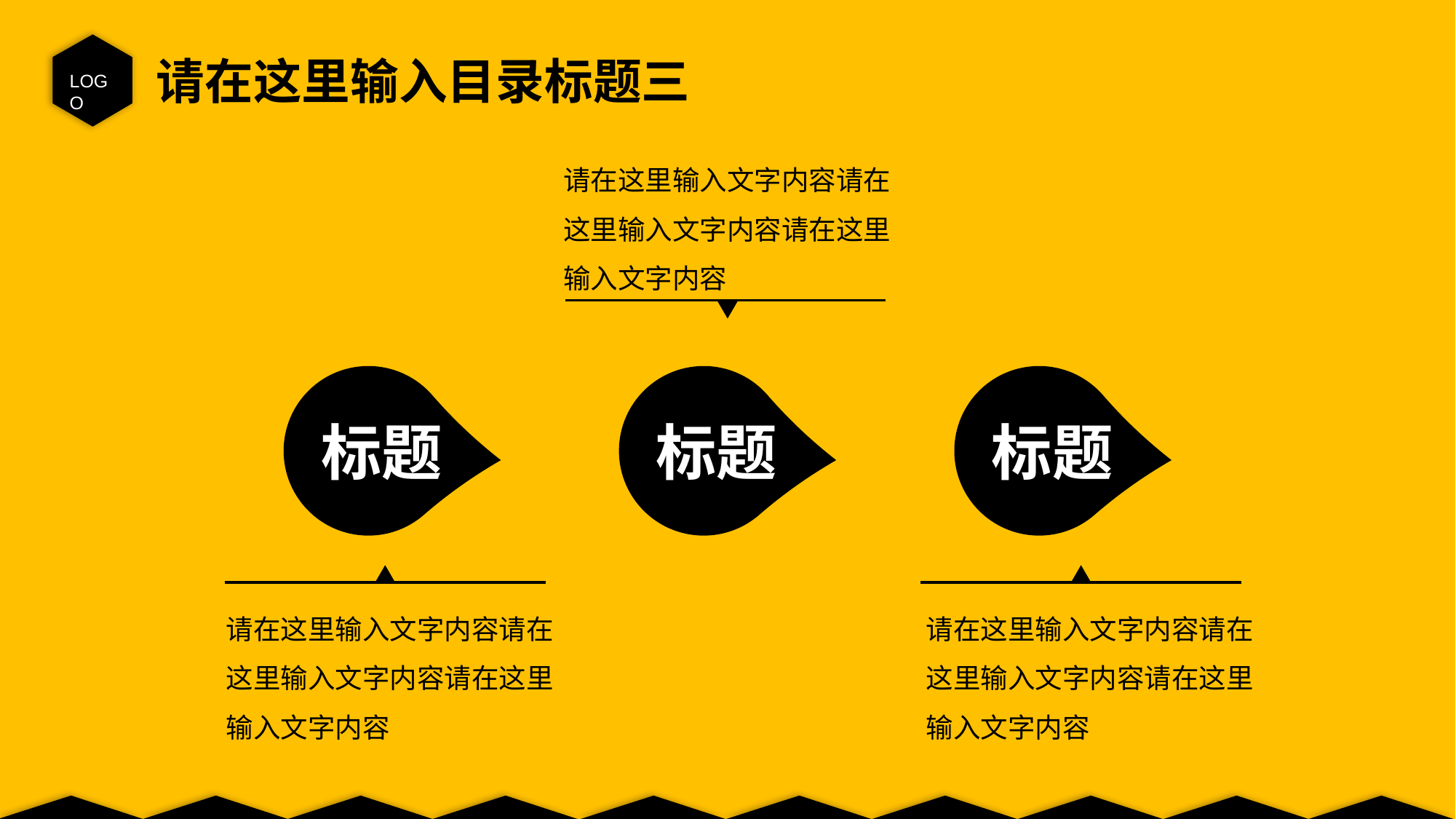

LOGO
请在这里输入目录标题三
请在这里输入文字内容请在这里输入文字内容请在这里输入文字内容

标题
标题
标题

请在这里输入文字内容请在这里输入文字内容请在这里输入文字内容
请在这里输入文字内容请在这里输入文字内容请在这里输入文字内容